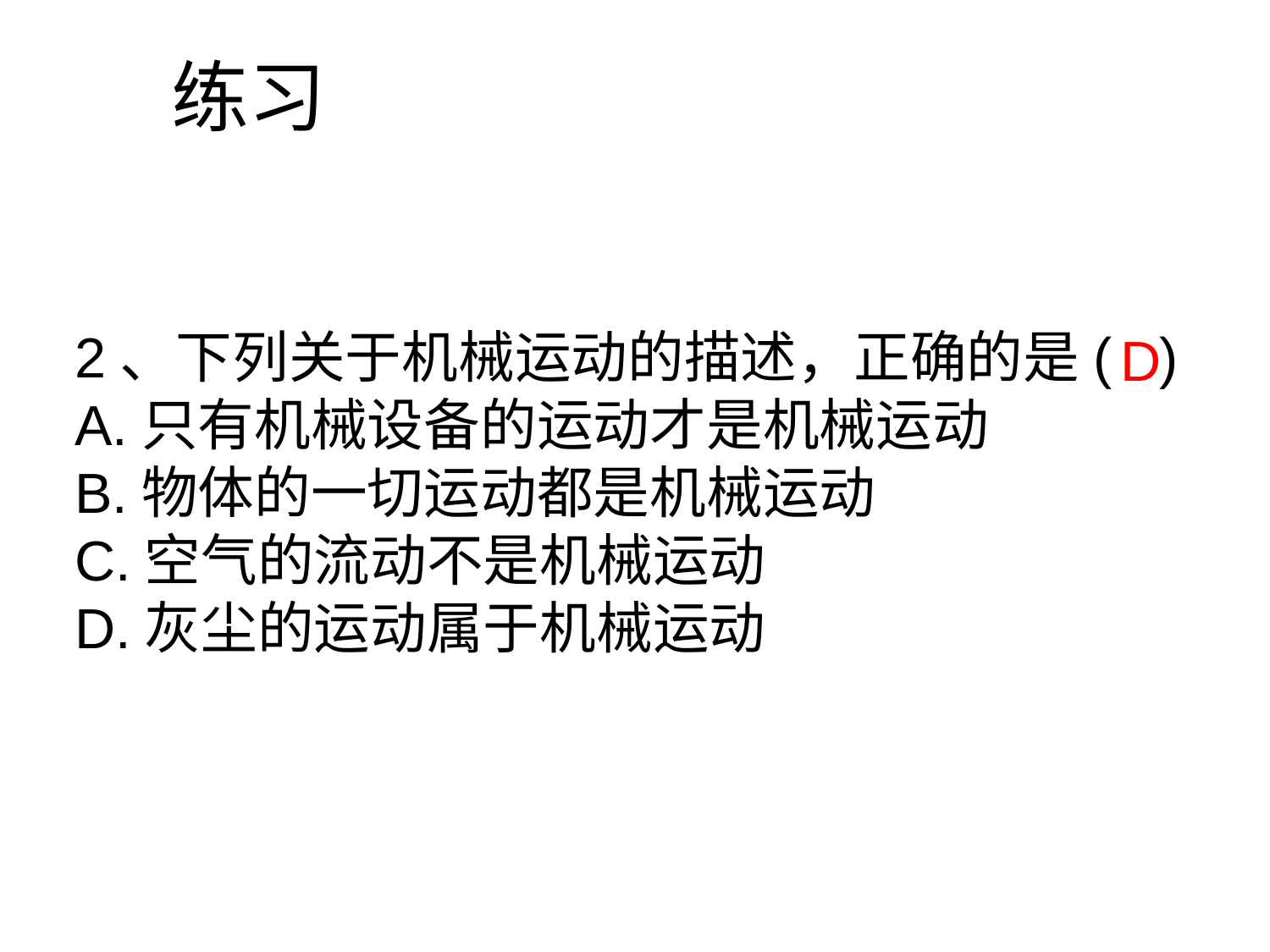

练习

2、下列关于机械运动的描述，正确的是(   )
A.只有机械设备的运动才是机械运动
B.物体的一切运动都是机械运动
C.空气的流动不是机械运动
D.灰尘的运动属于机械运动

D